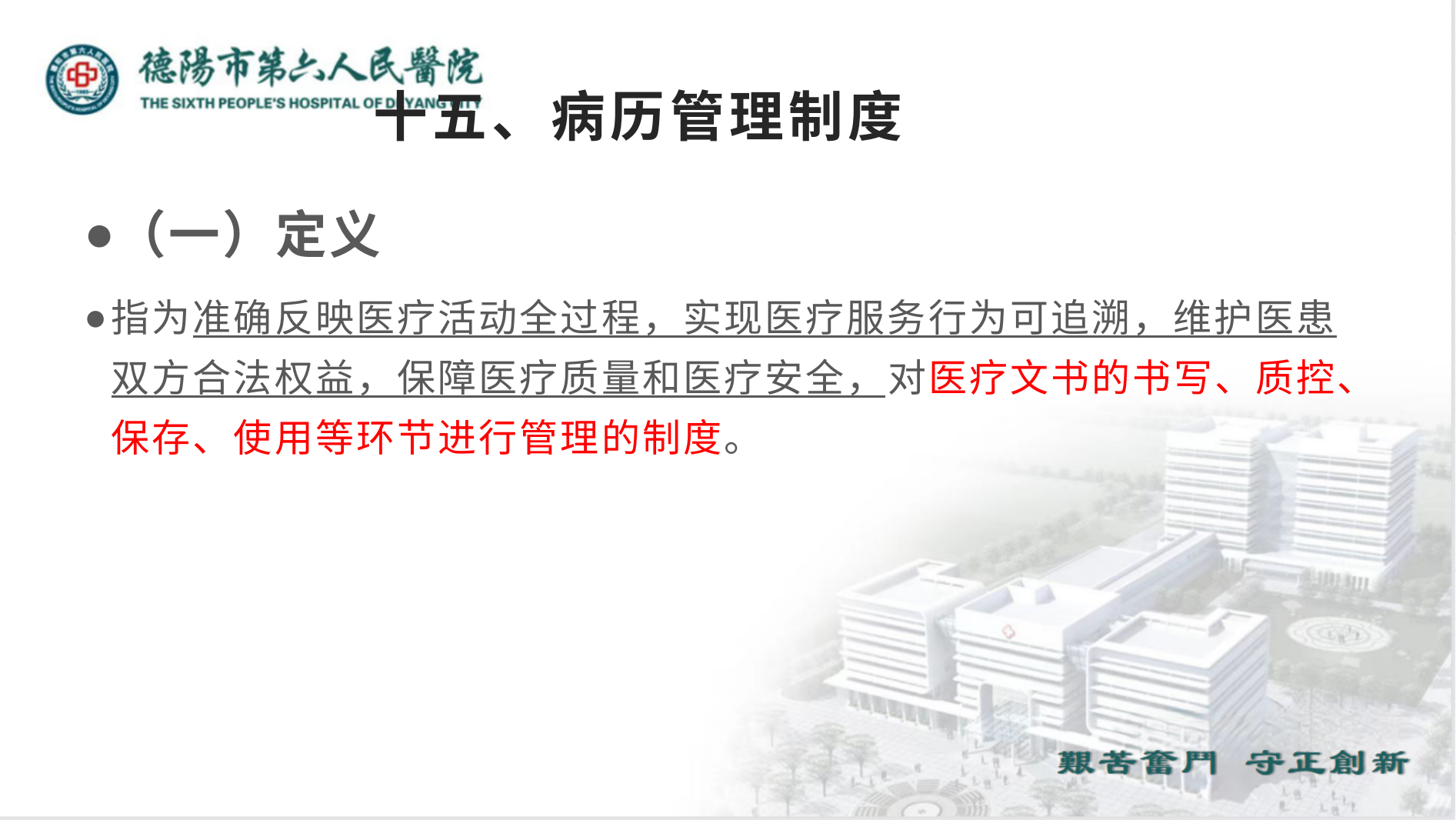

# 十五、病历管理制度
（一）定义
指为准确反映医疗活动全过程，实现医疗服务行为可追溯，维护医患双方合法权益，保障医疗质量和医疗安全，对医疗文书的书写、质控、保存、使用等环节进行管理的制度。